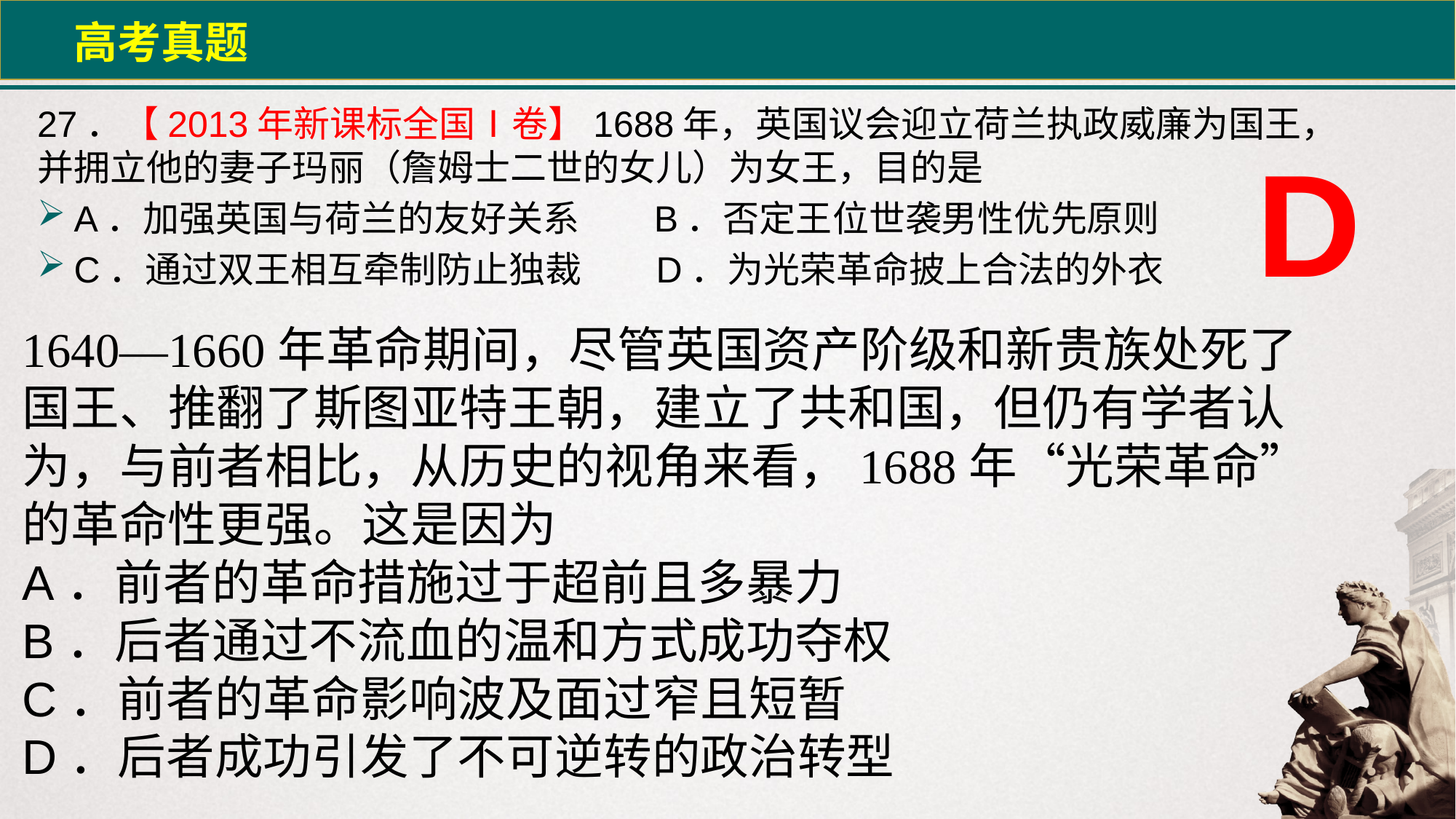

# 高考真题
27．【2013年新课标全国Ⅰ卷】1688年，英国议会迎立荷兰执政威廉为国王，并拥立他的妻子玛丽（詹姆士二世的女儿）为女王，目的是
A．加强英国与荷兰的友好关系        B．否定王位世袭男性优先原则
C．通过双王相互牵制防止独裁        D．为光荣革命披上合法的外衣

D
1640—1660年革命期间，尽管英国资产阶级和新贵族处死了国王、推翻了斯图亚特王朝，建立了共和国，但仍有学者认为，与前者相比，从历史的视角来看，1688年“光荣革命”的革命性更强。这是因为A．前者的革命措施过于超前且多暴力B．后者通过不流血的温和方式成功夺权C．前者的革命影响波及面过窄且短暂D．后者成功引发了不可逆转的政治转型